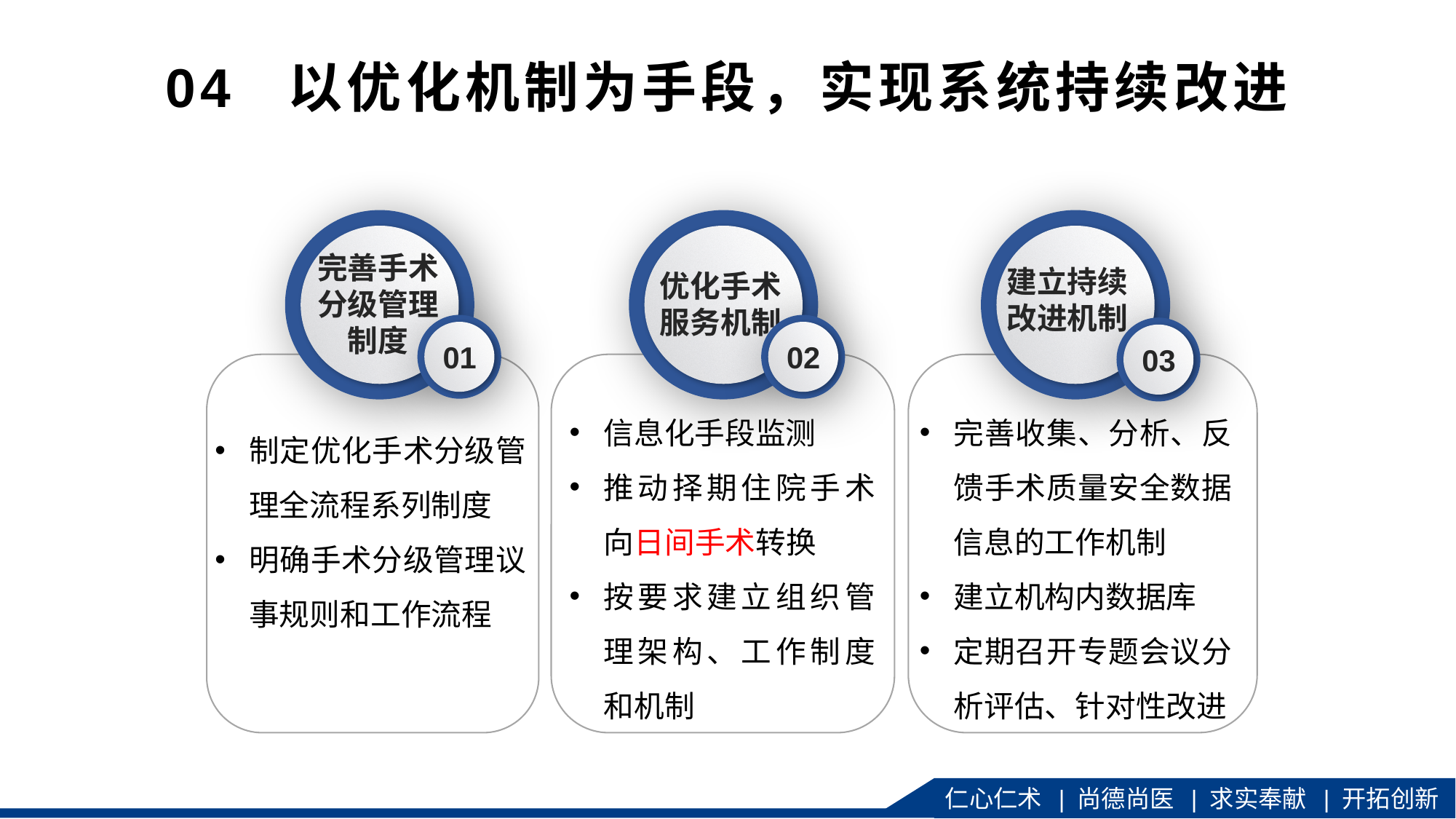

# 04  以优化机制为手段，实现系统持续改进

完善手术分级管理制度
建立持续改进机制
优化手术服务机制

01

02

03

信息化手段监测
推动择期住院手术向日间手术转换
按要求建立组织管理架构、工作制度和机制
完善收集、分析、反馈手术质量安全数据信息的工作机制
建立机构内数据库
定期召开专题会议分析评估、针对性改进
制定优化手术分级管理全流程系列制度
明确手术分级管理议事规则和工作流程